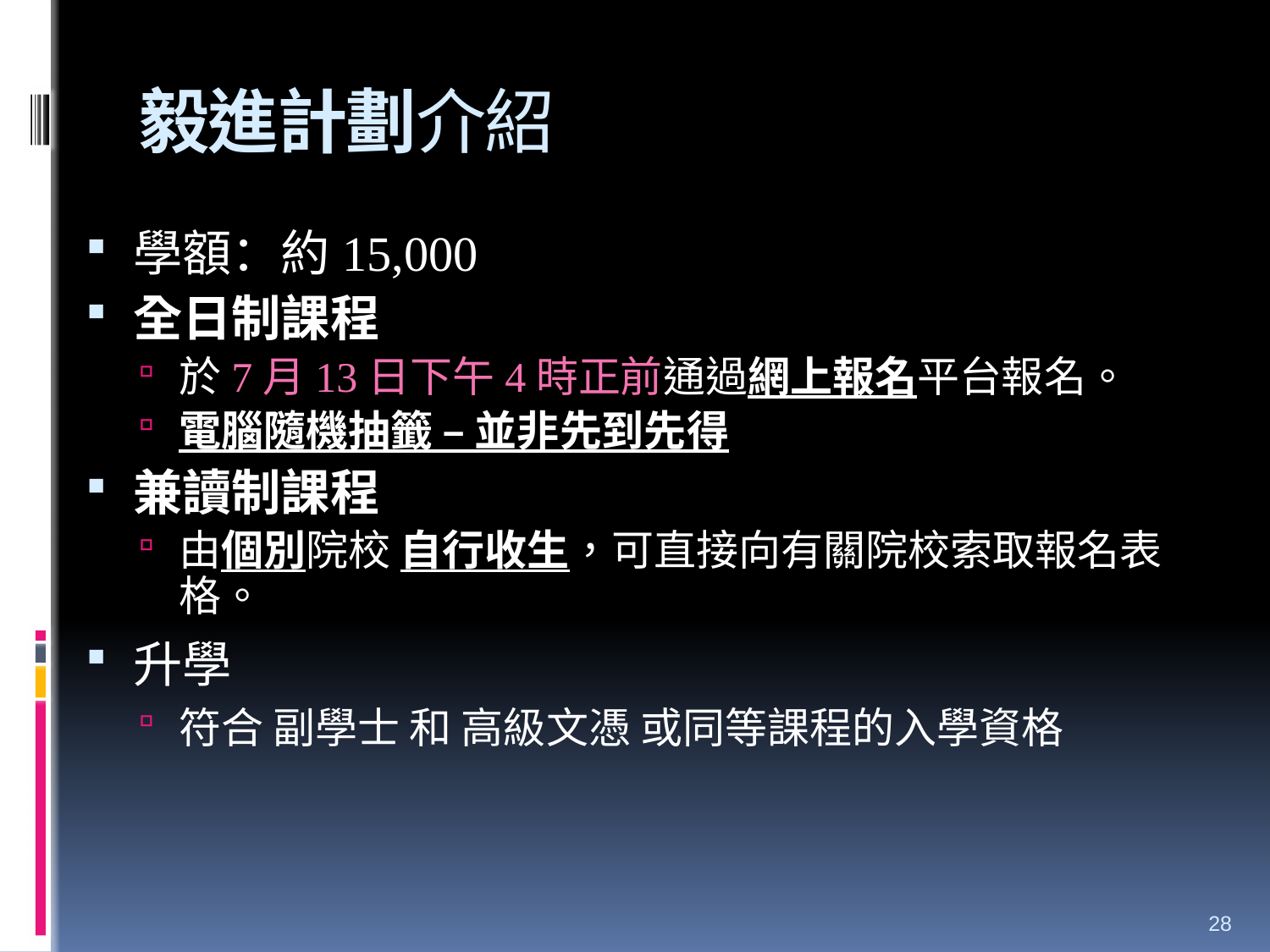

# 毅進計劃介紹
學額：約15,000
全日制課程
於7月13日下午4時正前通過網上報名平台報名。
電腦隨機抽籤 – 並非先到先得
兼讀制課程
由個別院校 自行收生，可直接向有關院校索取報名表格。
升學
符合 副學士 和 高級文憑 或同等課程的入學資格
28